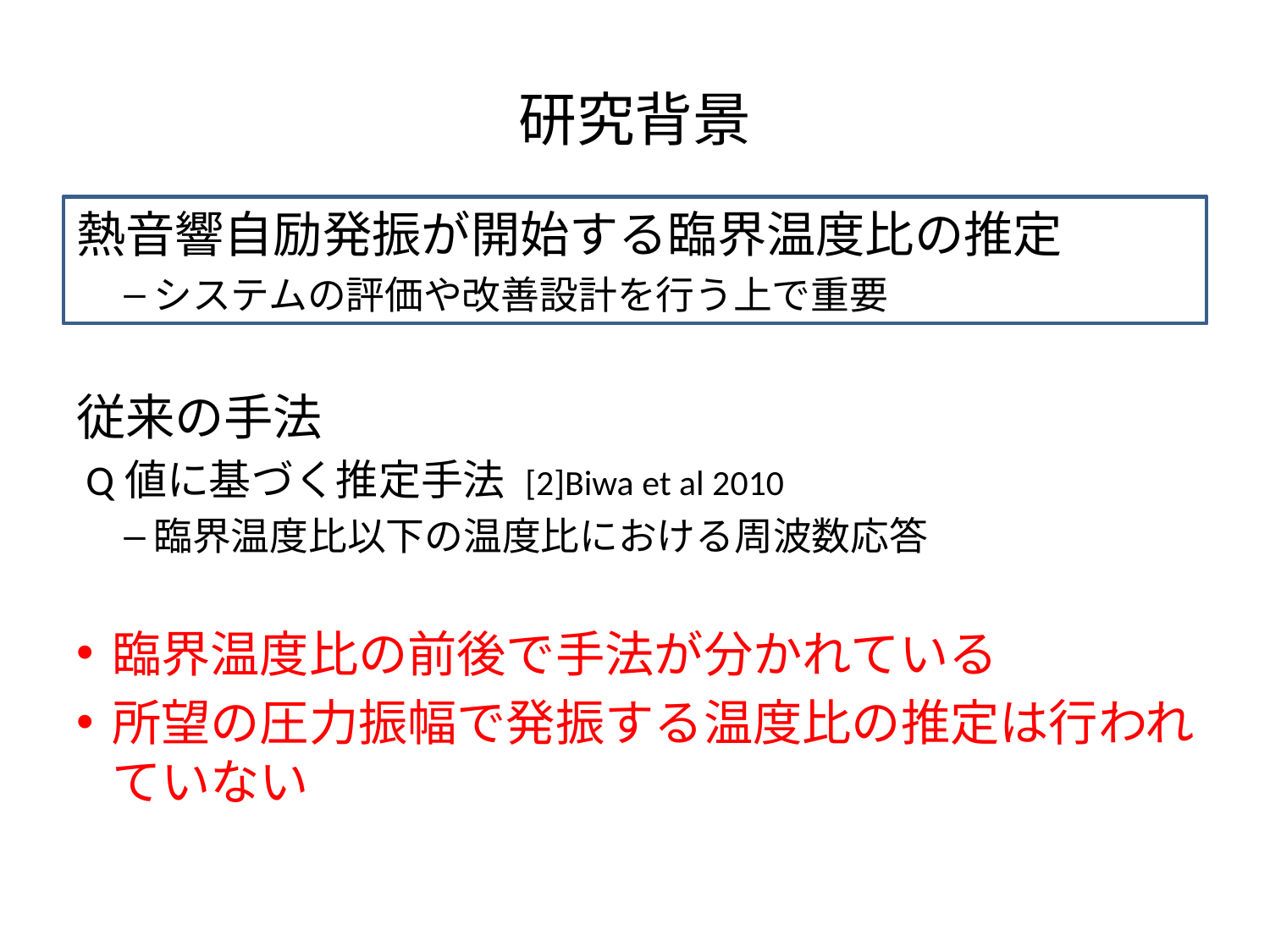

# 研究背景

熱音響自励発振が開始する臨界温度比の推定
システムの評価や改善設計を行う上で重要

従来の手法
 Q値に基づく推定手法 [2]Biwa et al 2010
臨界温度比以下の温度比における周波数応答

臨界温度比の前後で手法が分かれている
所望の圧力振幅で発振する温度比の推定は行われていない